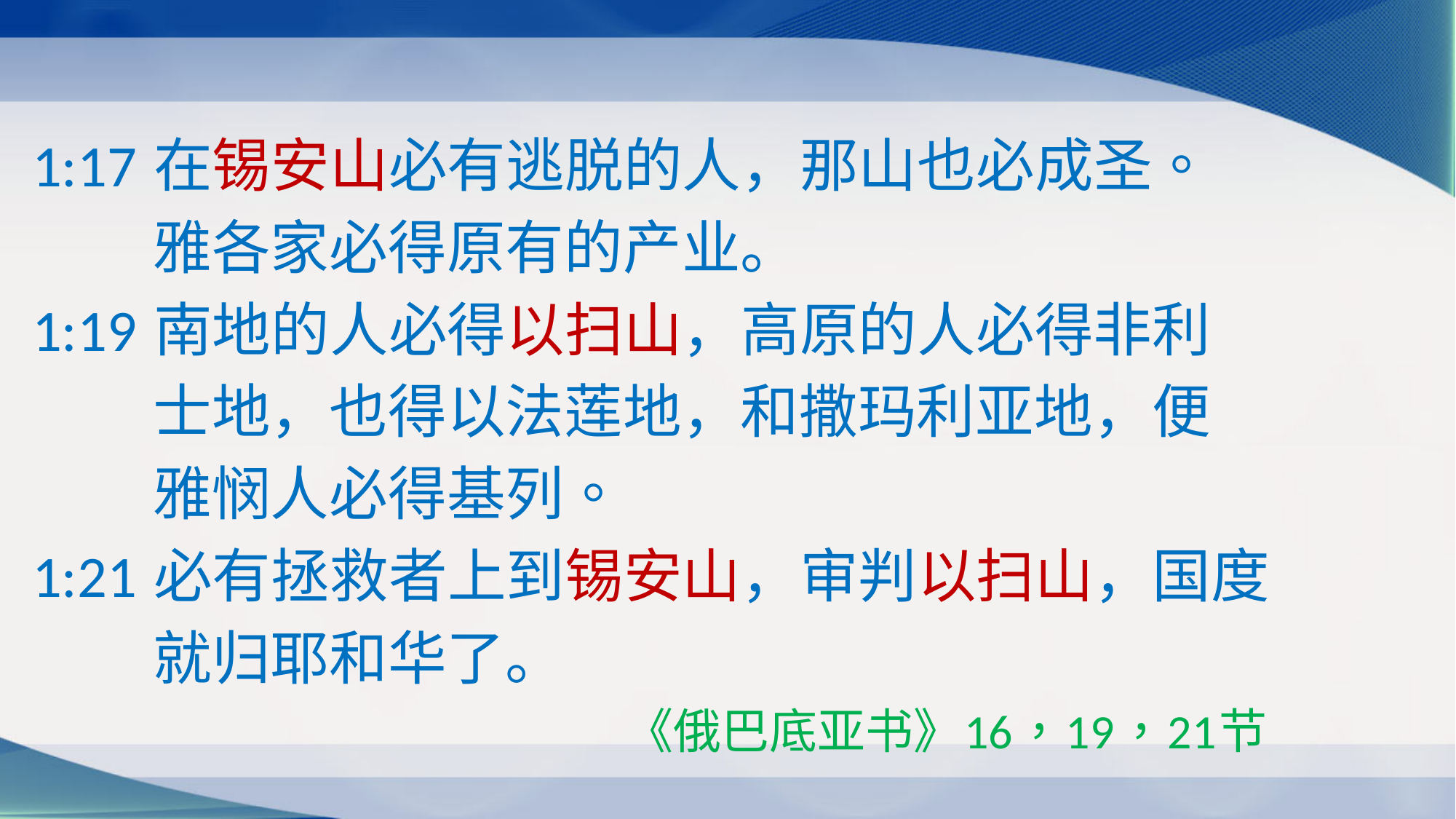

1:17 在锡安山必有逃脱的人，那山也必成圣。
         雅各家必得原有的产业。
1:19 南地的人必得以扫山，高原的人必得非利
         士地，也得以法莲地，和撒玛利亚地，便
         雅悯人必得基列。
1:21 必有拯救者上到锡安山，审判以扫山，国度
         就归耶和华了。
                                                          《俄巴底亚书》16，19，21节